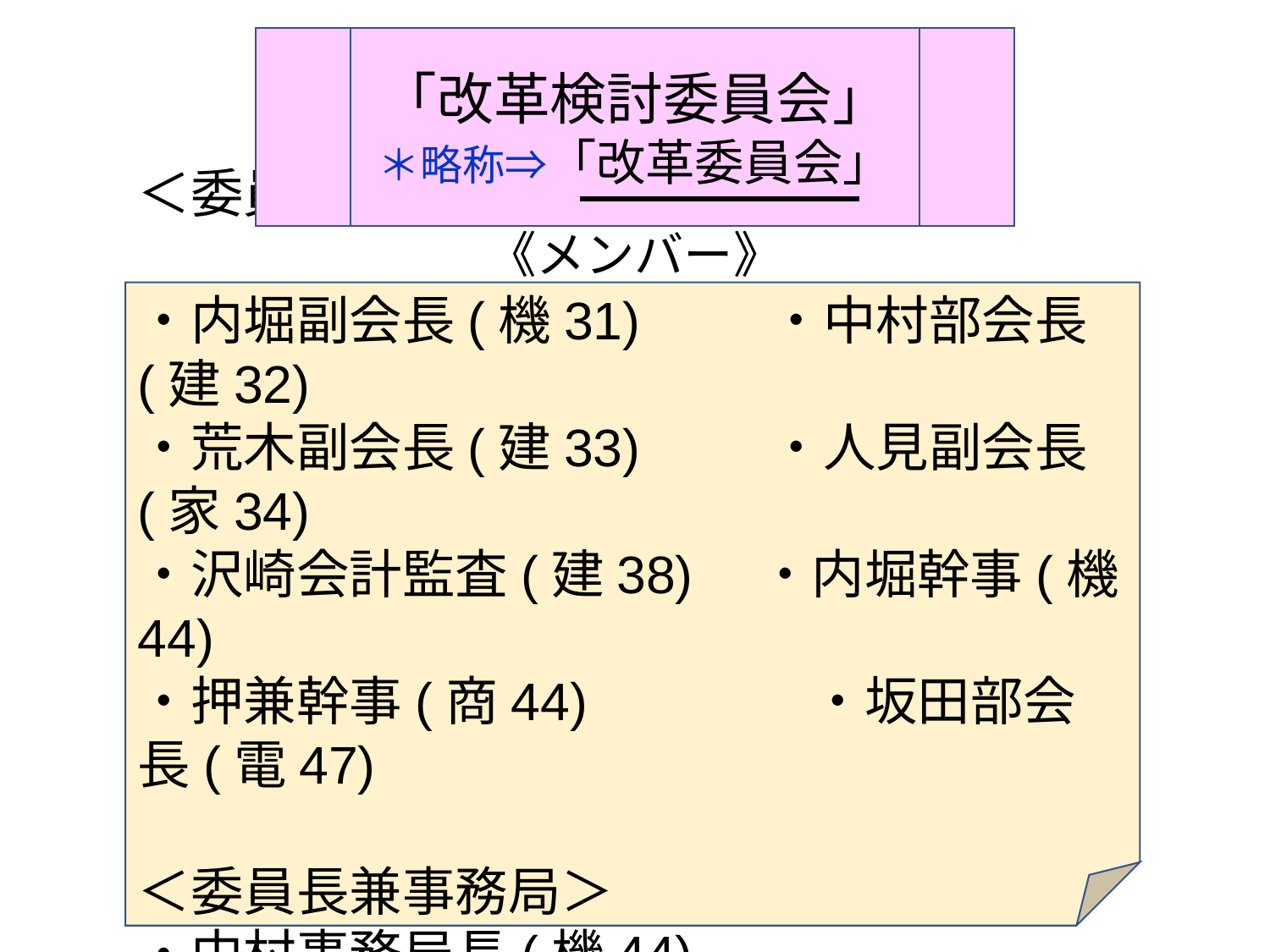

「改革検討委員会」
＊略称⇒「改革委員会」
《メンバー》
＜委員＞

・内堀副会長(機31)　　 ・中村部会長(建32)
・荒木副会長(建33)　　 ・人見副会長(家34)
・沢崎会計監査(建38)　・内堀幹事(機44)
・押兼幹事(商44)　　　　・坂田部会長(電47)

＜委員長兼事務局＞
・中村事務局長(機44)